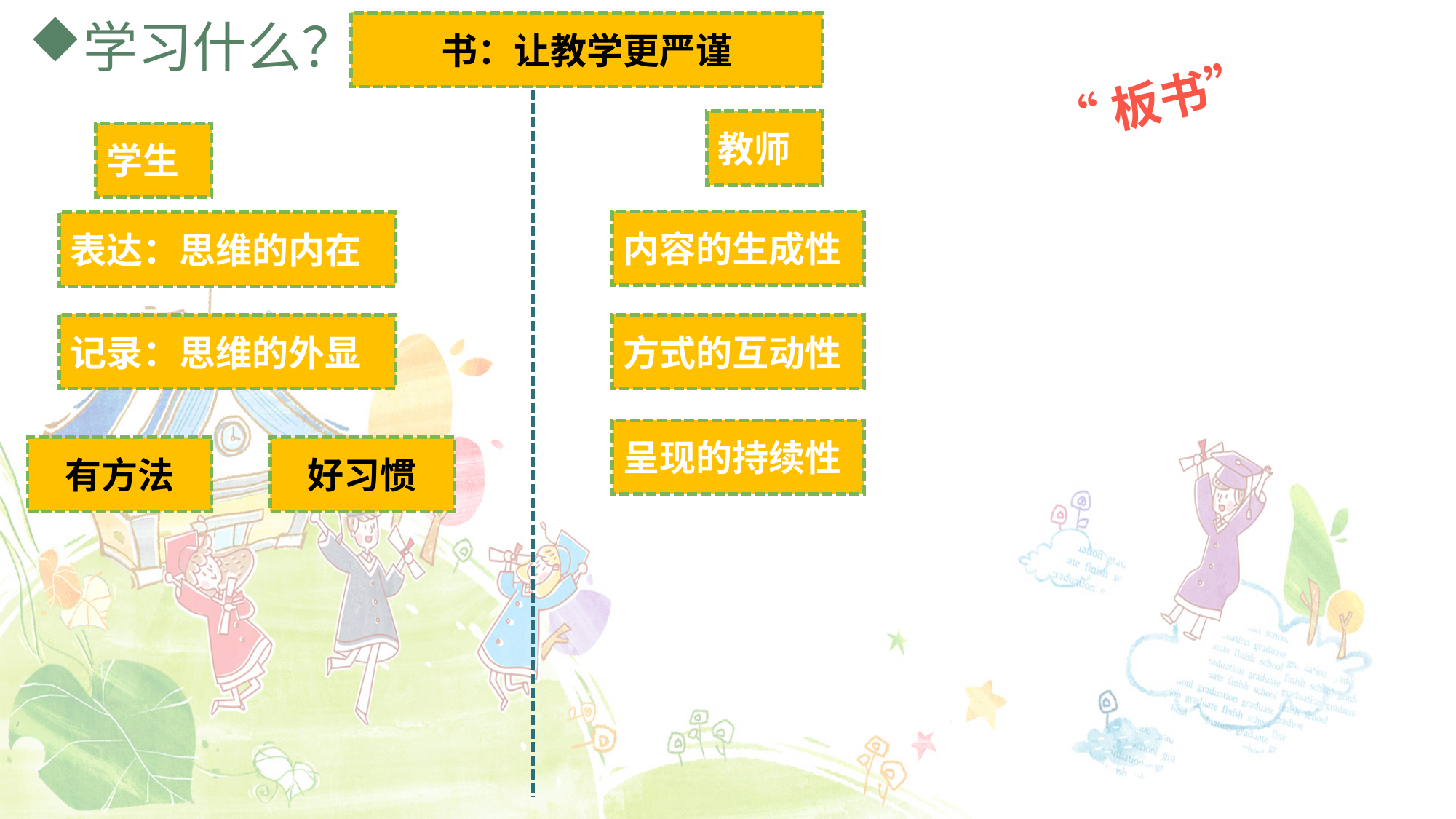

# 学习什么？
书：让教学更严谨
“板书”
教师
学生
内容的生成性
表达：思维的内在
记录：思维的外显
方式的互动性
呈现的持续性
有方法
好习惯